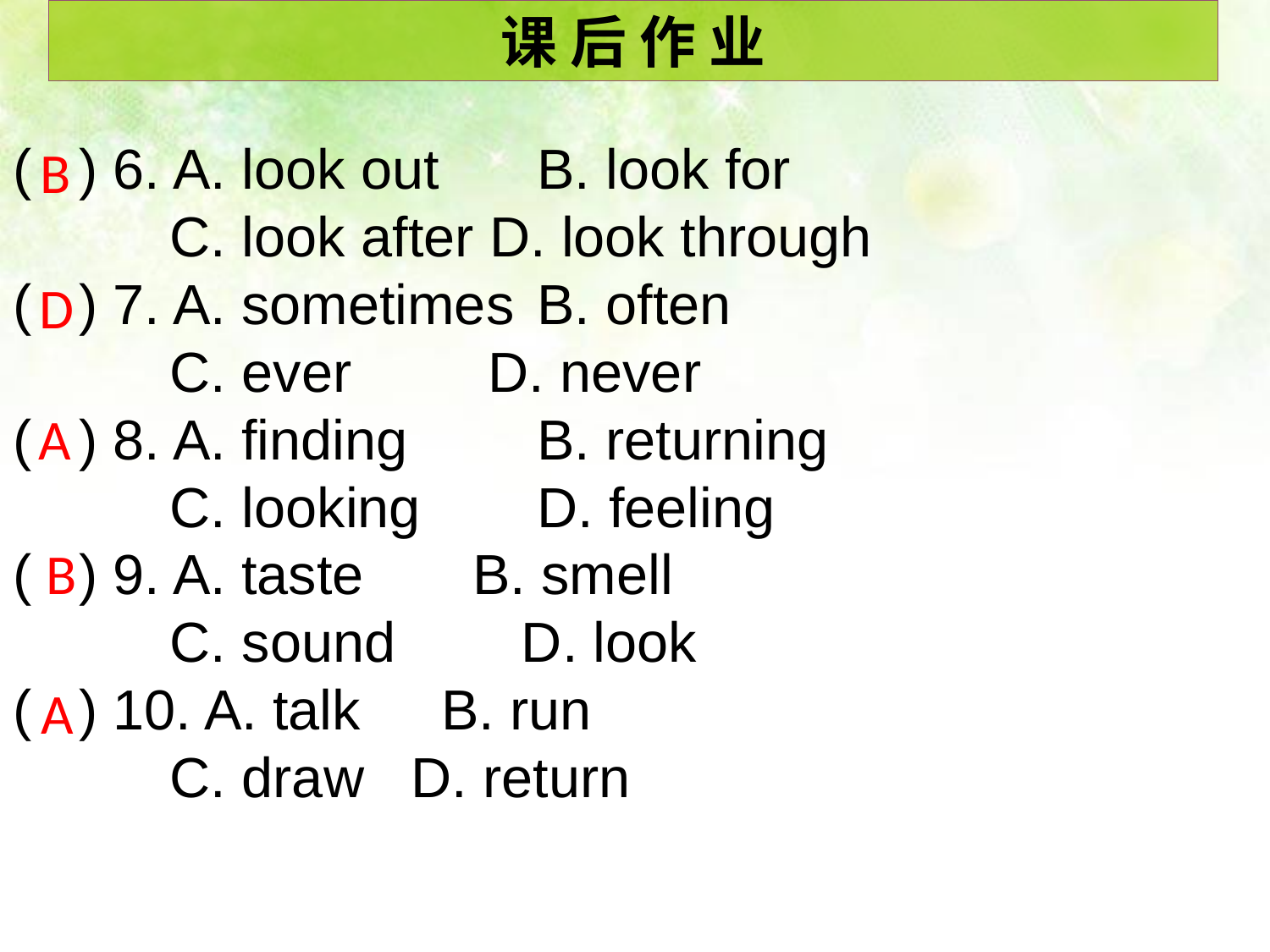

课 后 作 业
(   ) 6. A. look out  	 B. look for
          C. look after D. look through
(   ) 7. A. sometimes	 B. often
          C. ever	      D. never
(   ) 8. A. finding	 B. returning
          C. looking	 D. feeling
(   ) 9. A. taste	     B. smell
          C. sound	D. look
(   ) 10. A. talk	   B. run
          C. draw   D. return
B
D
A
B
A